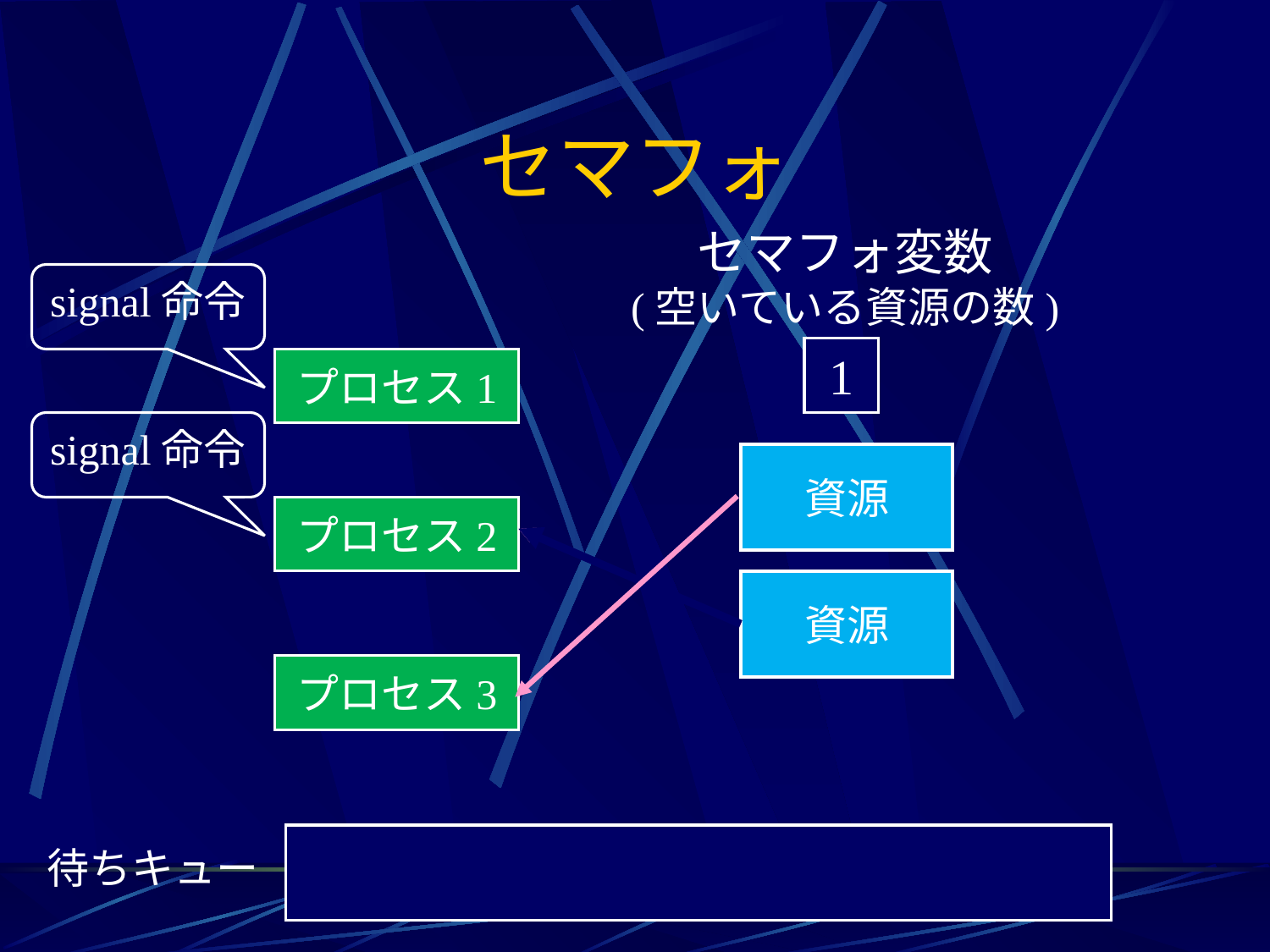

# セマフォ
セマフォ変数
(空いている資源の数)
signal命令
1
0
プロセス1
signal命令
資源

プロセス2

資源
プロセス3

待ちキュー